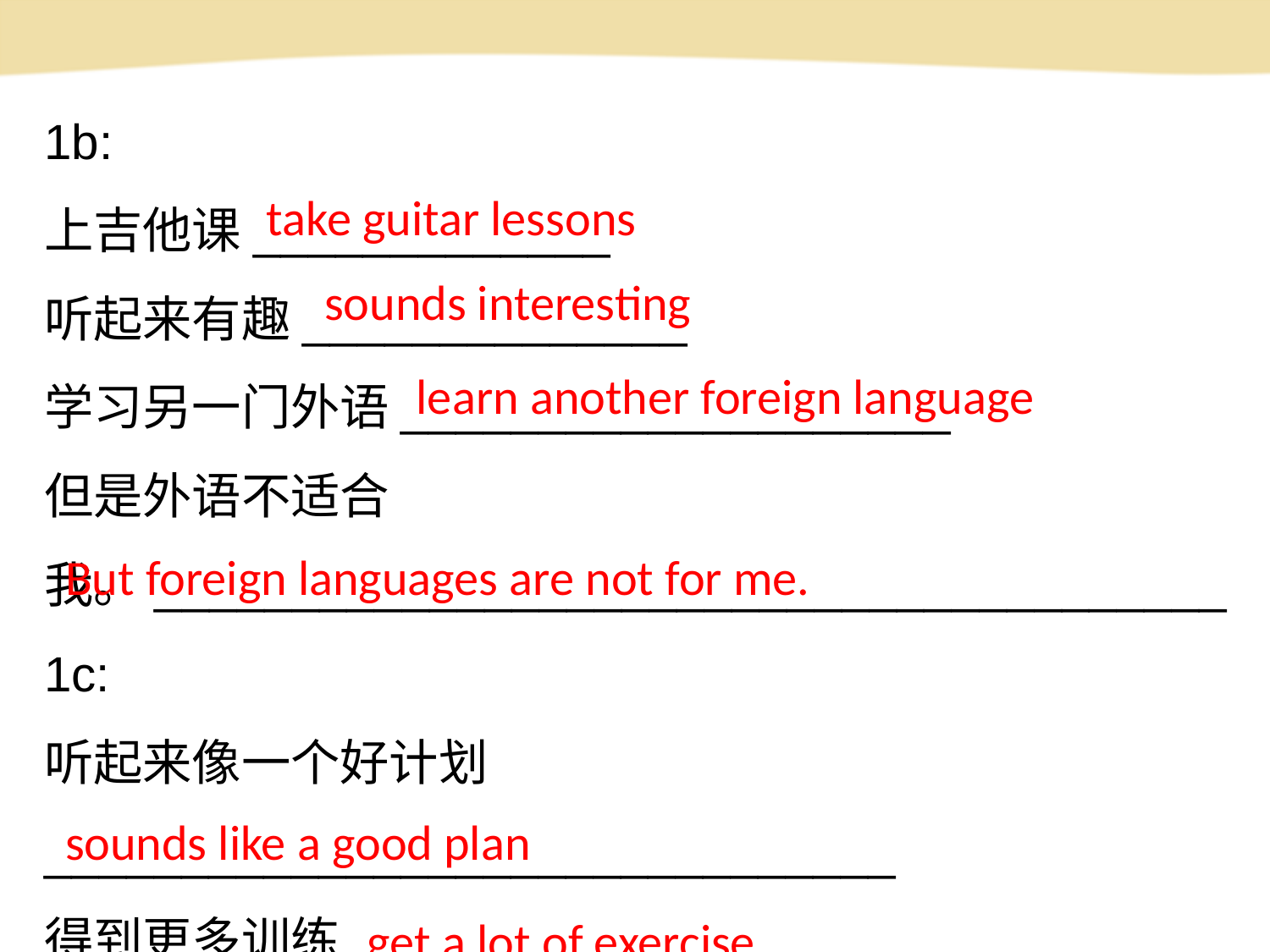

1b:
上吉他课_____________
听起来有趣______________
学习另一门外语____________________
但是外语不适合我。_______________________________________
1c:
听起来像一个好计划_______________________________
得到更多训练____________________________
take guitar lessons
sounds interesting
learn another foreign language
But foreign languages are not for me.
sounds like a good plan
get a lot of exercise